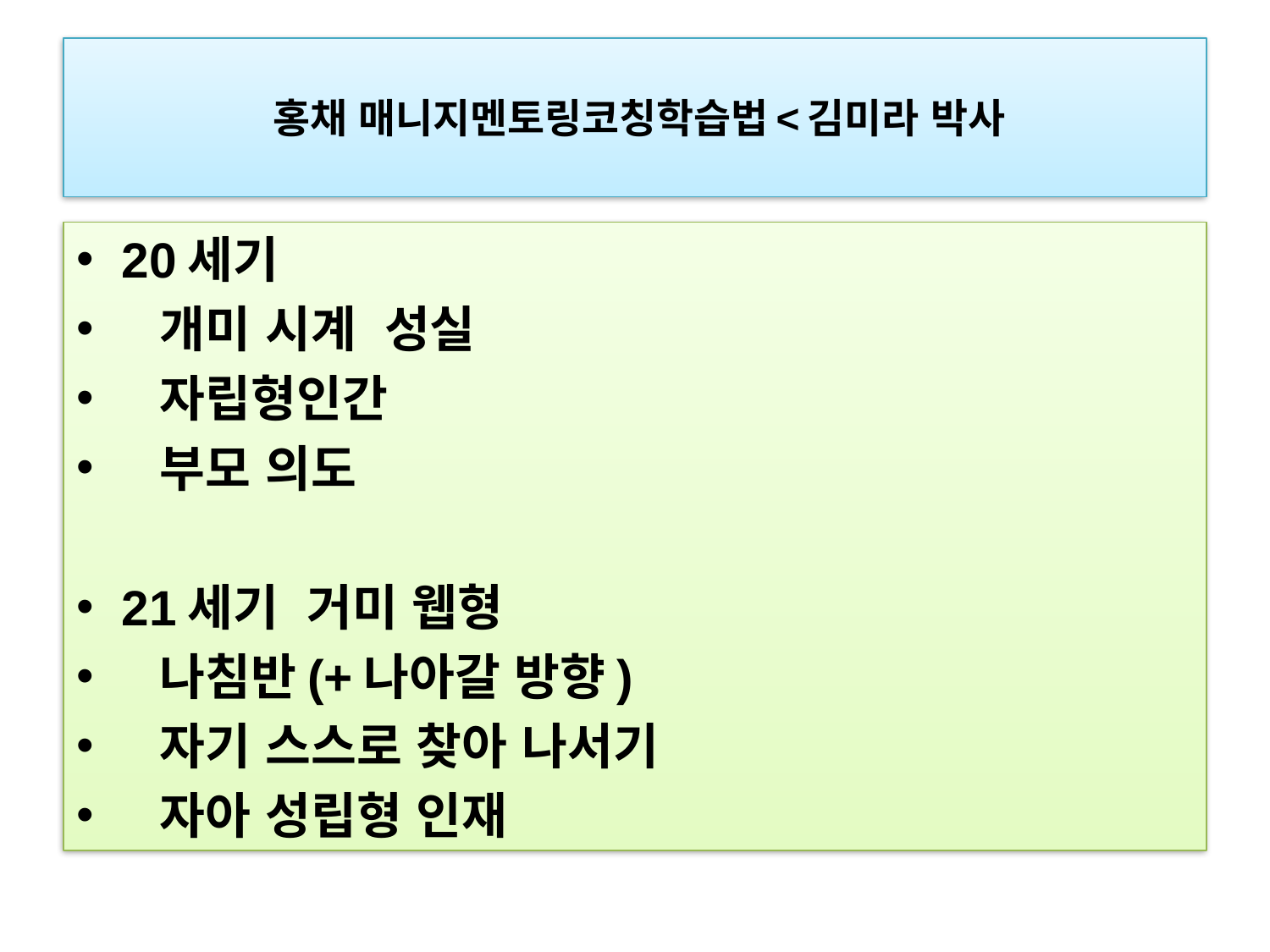

# 홍채 매니지멘토링코칭학습법<김미라 박사
20세기
  개미 시계  성실
  자립형인간
  부모 의도

21세기  거미 웹형
  나침반(+나아갈 방향)
  자기 스스로 찾아 나서기
  자아 성립형 인재